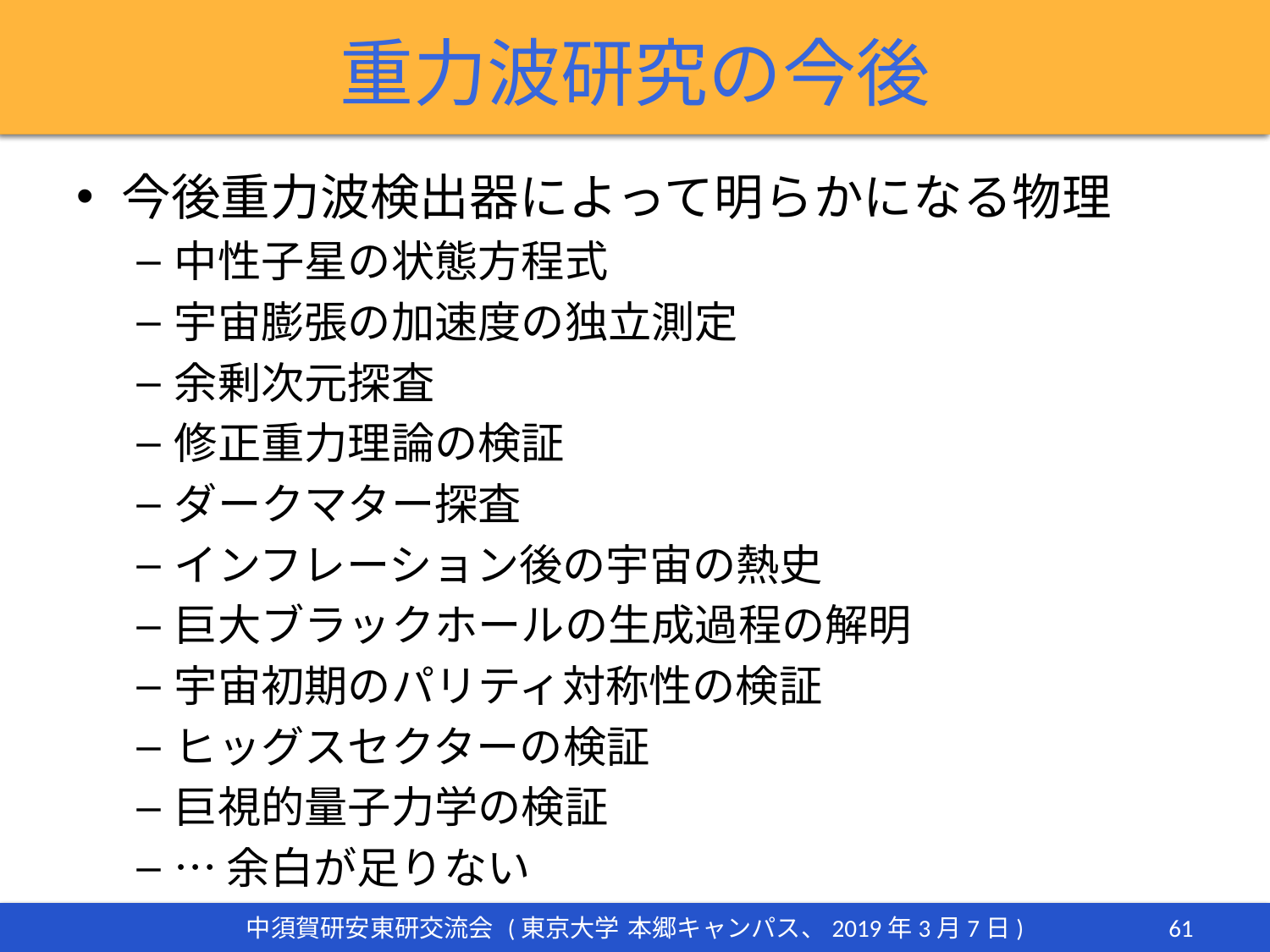

# 重力波研究の今後
今後重力波検出器によって明らかになる物理
中性子星の状態方程式
宇宙膨張の加速度の独立測定
余剰次元探査
修正重力理論の検証
ダークマター探査
インフレーション後の宇宙の熱史
巨大ブラックホールの生成過程の解明
宇宙初期のパリティ対称性の検証
ヒッグスセクターの検証
巨視的量子力学の検証
…余白が足りない
61
中須賀研安東研交流会 (東京大学 本郷キャンパス、2019年3月7日)